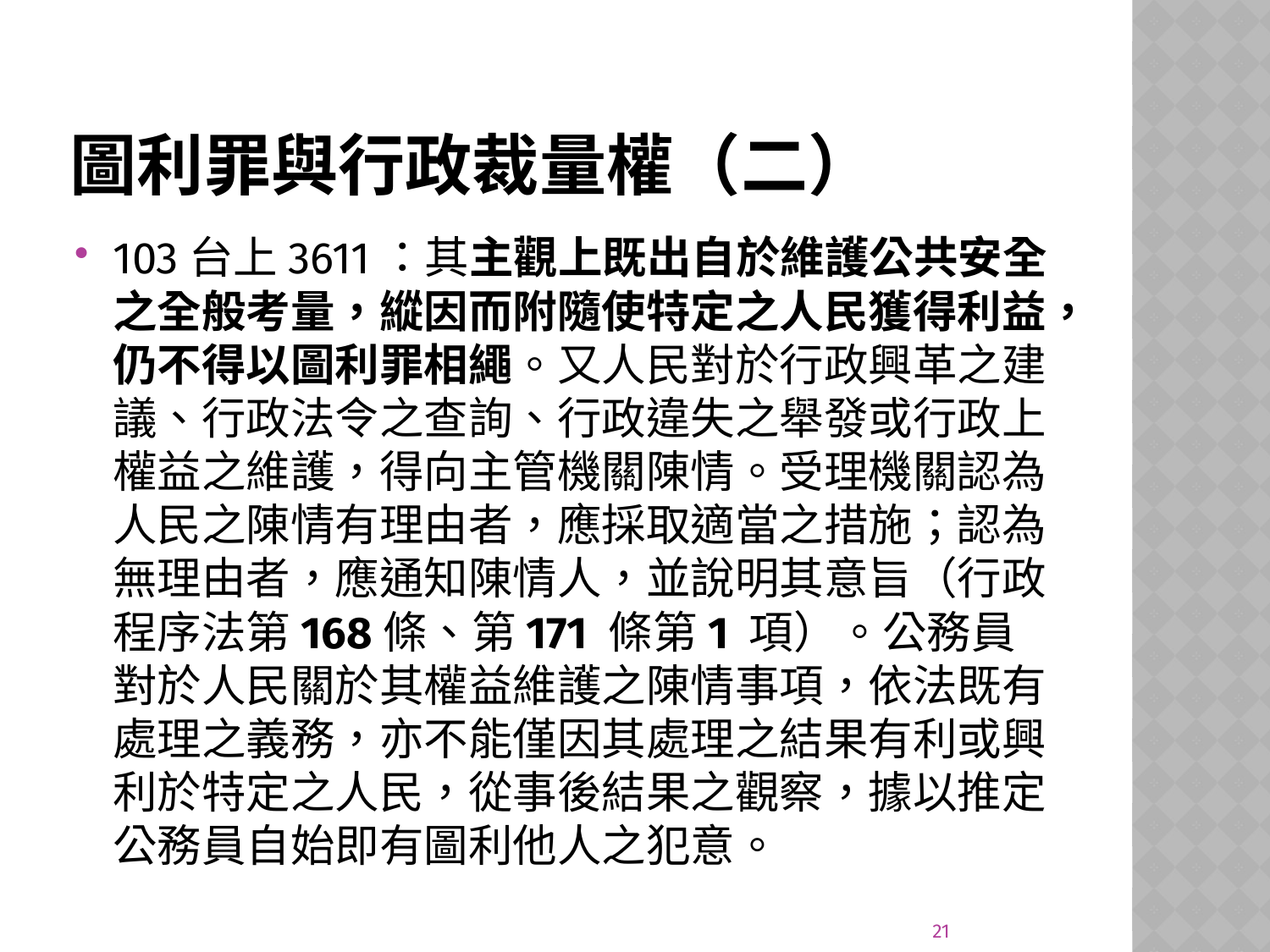

# 圖利罪與行政裁量權（二）
103台上3611：其主觀上既出自於維護公共安全之全般考量，縱因而附隨使特定之人民獲得利益，仍不得以圖利罪相繩。又人民對於行政興革之建議、行政法令之查詢、行政違失之舉發或行政上權益之維護，得向主管機關陳情。受理機關認為人民之陳情有理由者，應採取適當之措施；認為無理由者，應通知陳情人，並說明其意旨（行政程序法第168條、第171 條第1 項）。公務員對於人民關於其權益維護之陳情事項，依法既有處理之義務，亦不能僅因其處理之結果有利或興利於特定之人民，從事後結果之觀察，據以推定公務員自始即有圖利他人之犯意。

21